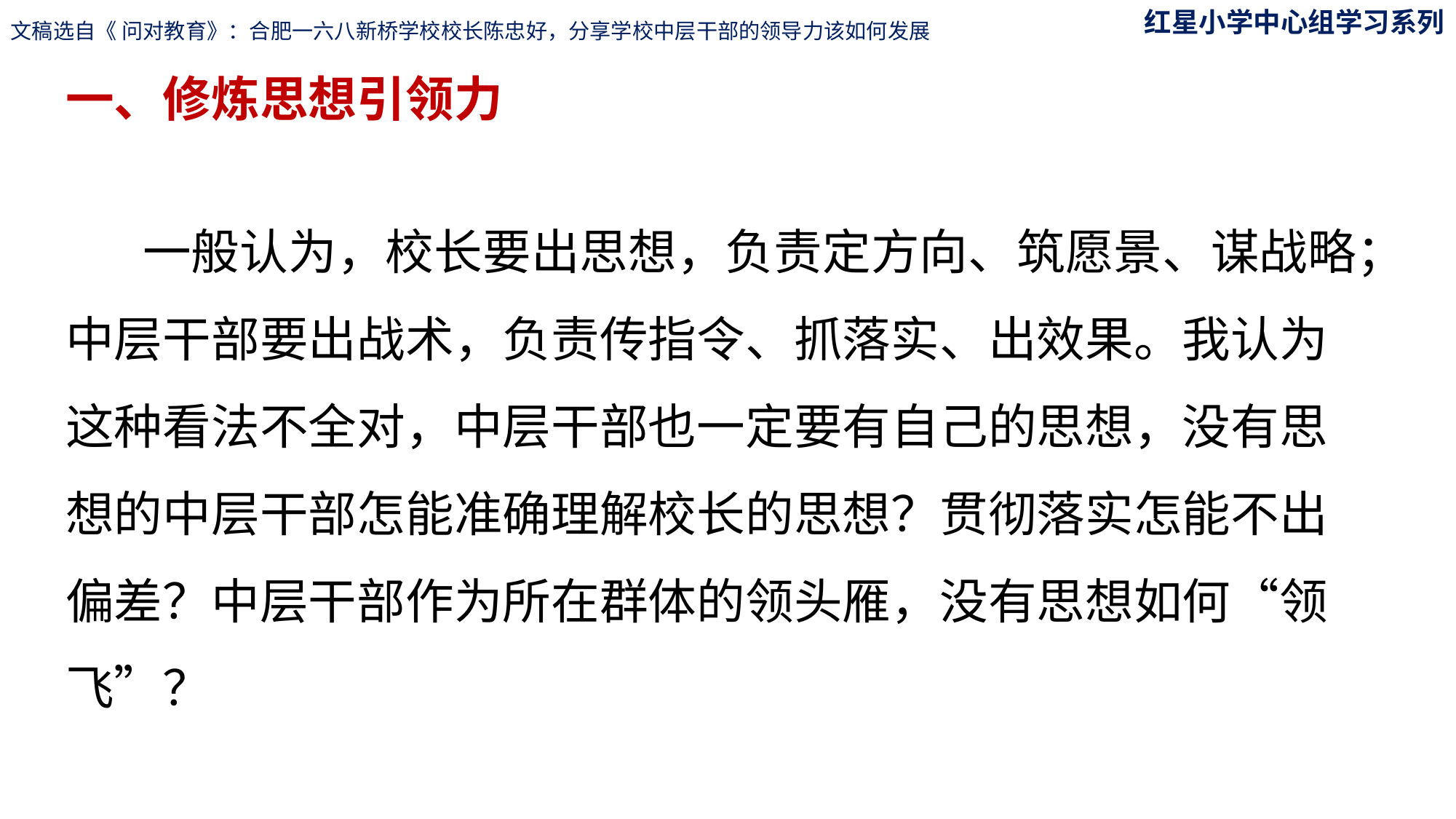

文稿选自《 问对教育》：合肥一六八新桥学校校长陈忠好，分享学校中层干部的领导力该如何发展
红星小学中心组学习系列
一、修炼思想引领力

      一般认为，校长要出思想，负责定方向、筑愿景、谋战略；中层干部要出战术，负责传指令、抓落实、出效果。我认为这种看法不全对，中层干部也一定要有自己的思想，没有思想的中层干部怎能准确理解校长的思想？贯彻落实怎能不出偏差？中层干部作为所在群体的领头雁，没有思想如何“领飞”？